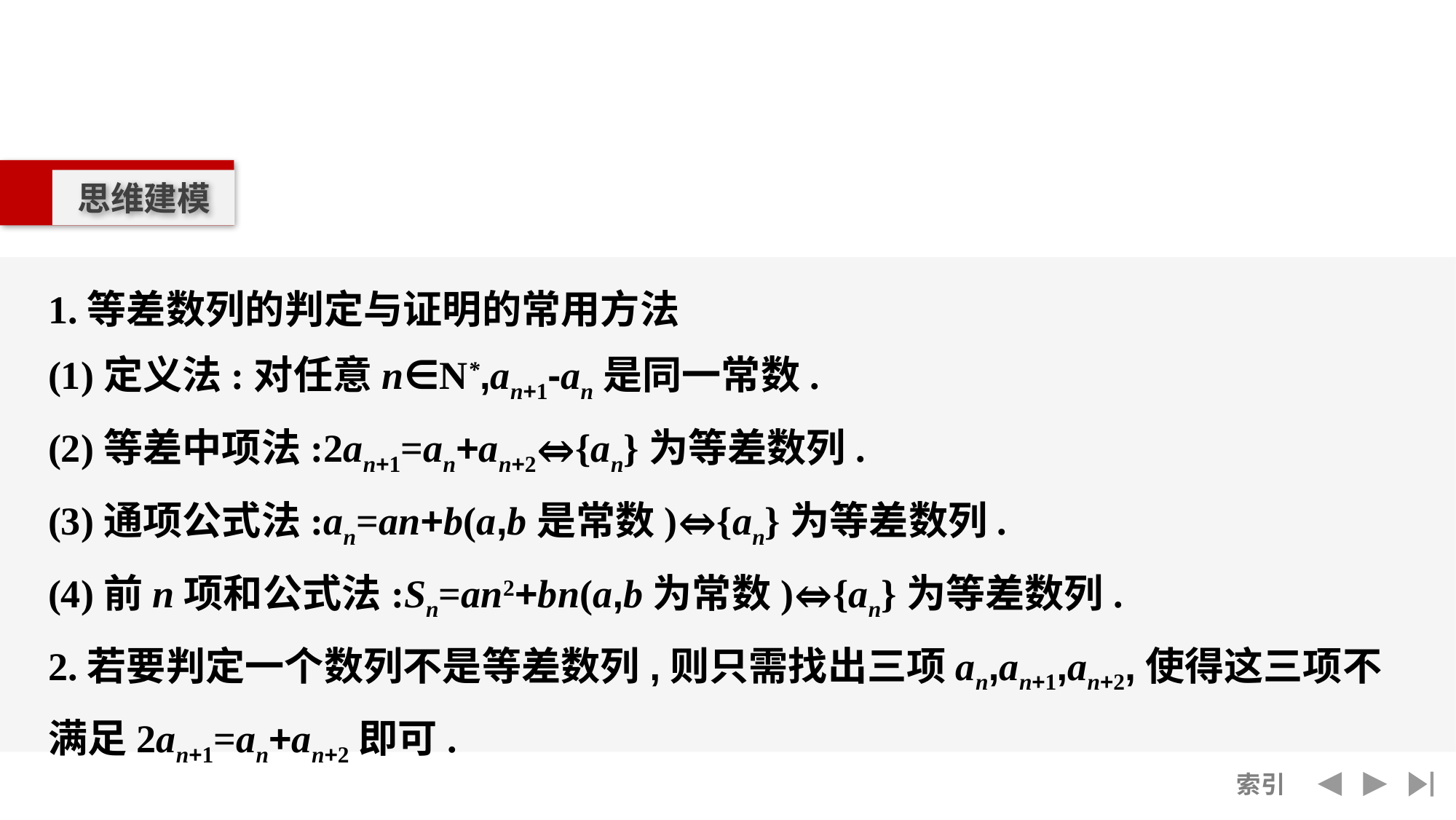

思维建模

1.等差数列的判定与证明的常用方法
(1)定义法:对任意n∈N*,an+1-an是同一常数.
(2)等差中项法:2an+1=an+an+2⇔{an}为等差数列.
(3)通项公式法:an=an+b(a,b是常数)⇔{an}为等差数列.
(4)前n项和公式法:Sn=an2+bn(a,b为常数)⇔{an}为等差数列.
2.若要判定一个数列不是等差数列,则只需找出三项an,an+1,an+2,使得这三项不满足2an+1=an+an+2即可.